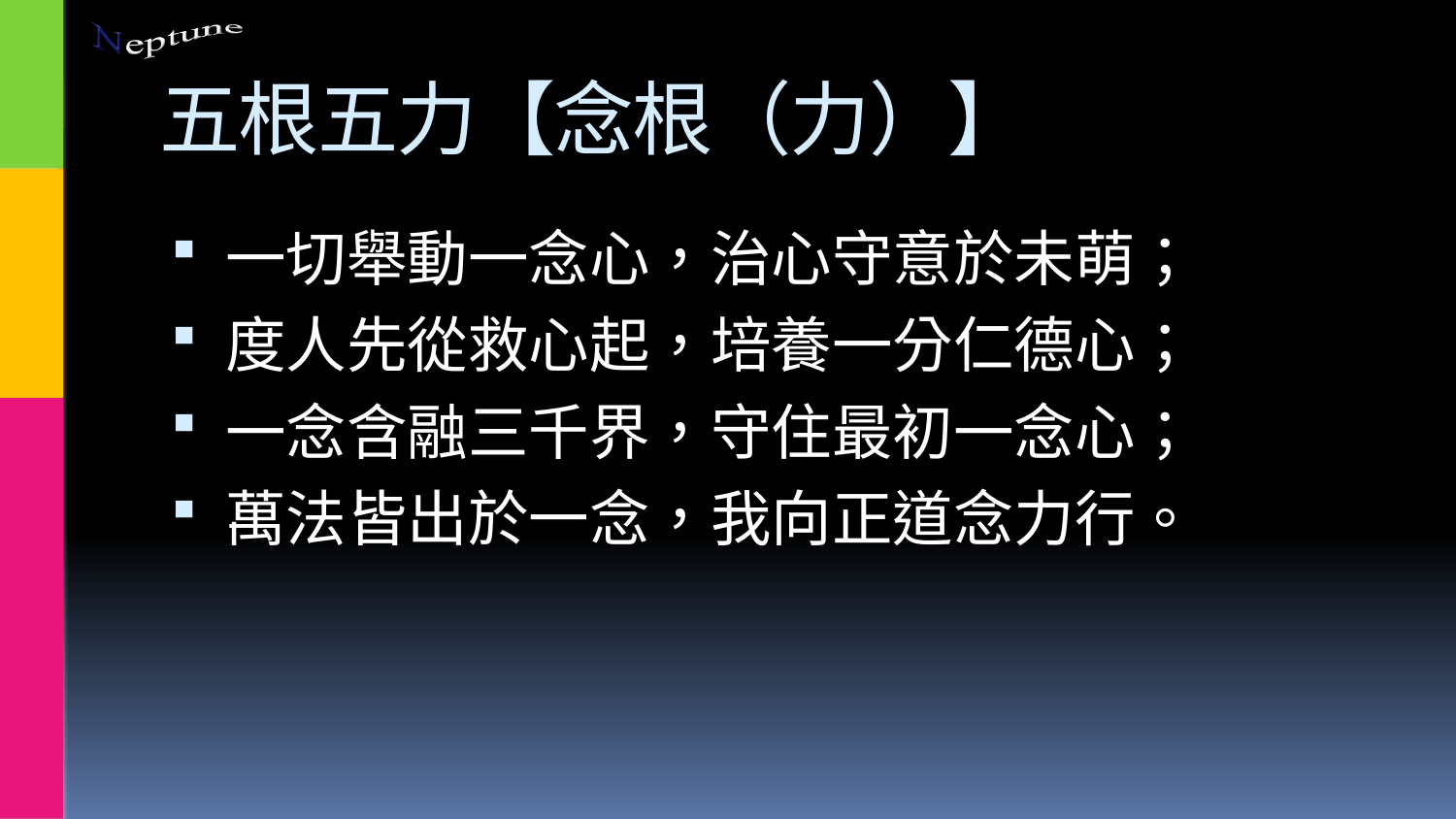

# 五根五力【念根（力）】
一切舉動一念心，治心守意於未萌；
度人先從救心起，培養一分仁德心；
一念含融三千界，守住最初一念心；
萬法皆出於一念，我向正道念力行。